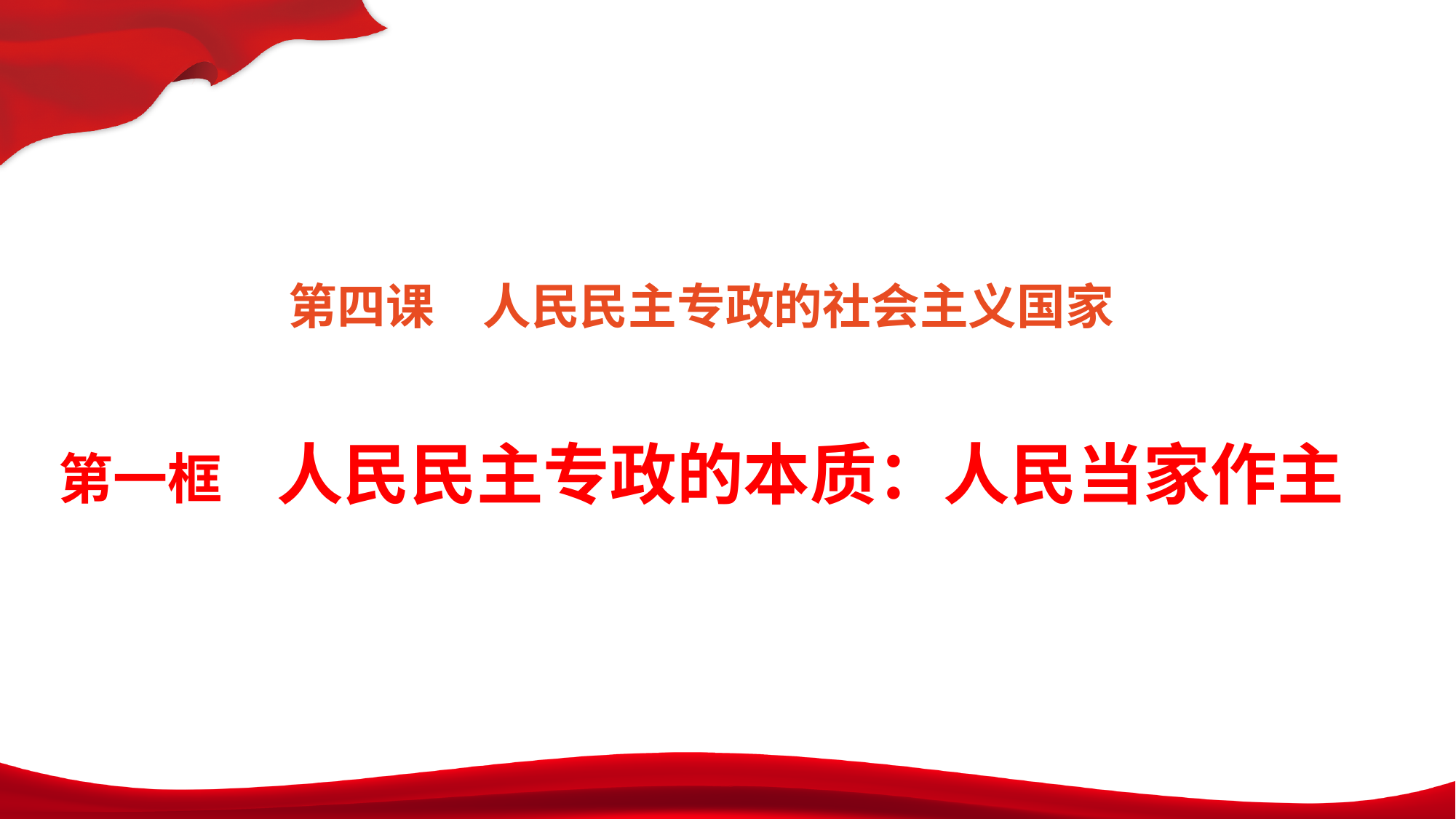

第四课　人民民主专政的社会主义国家

第一框　人民民主专政的本质：人民当家作主